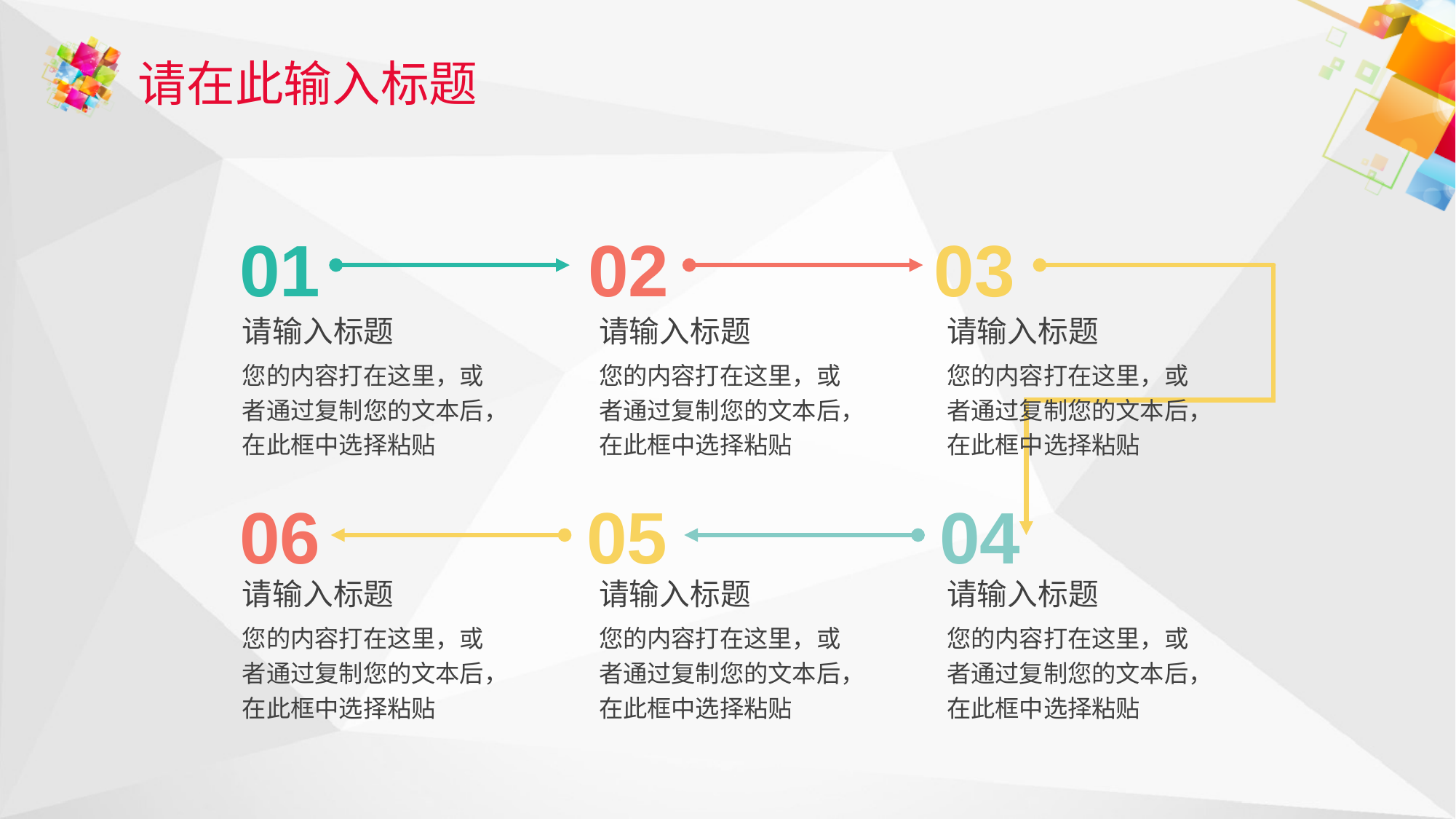

请在此输入标题
01
02
03
请输入标题
请输入标题
请输入标题
您的内容打在这里，或者通过复制您的文本后，在此框中选择粘贴
您的内容打在这里，或者通过复制您的文本后，在此框中选择粘贴
您的内容打在这里，或者通过复制您的文本后，在此框中选择粘贴
06
05
04
请输入标题
请输入标题
请输入标题
您的内容打在这里，或者通过复制您的文本后，在此框中选择粘贴
您的内容打在这里，或者通过复制您的文本后，在此框中选择粘贴
您的内容打在这里，或者通过复制您的文本后，在此框中选择粘贴